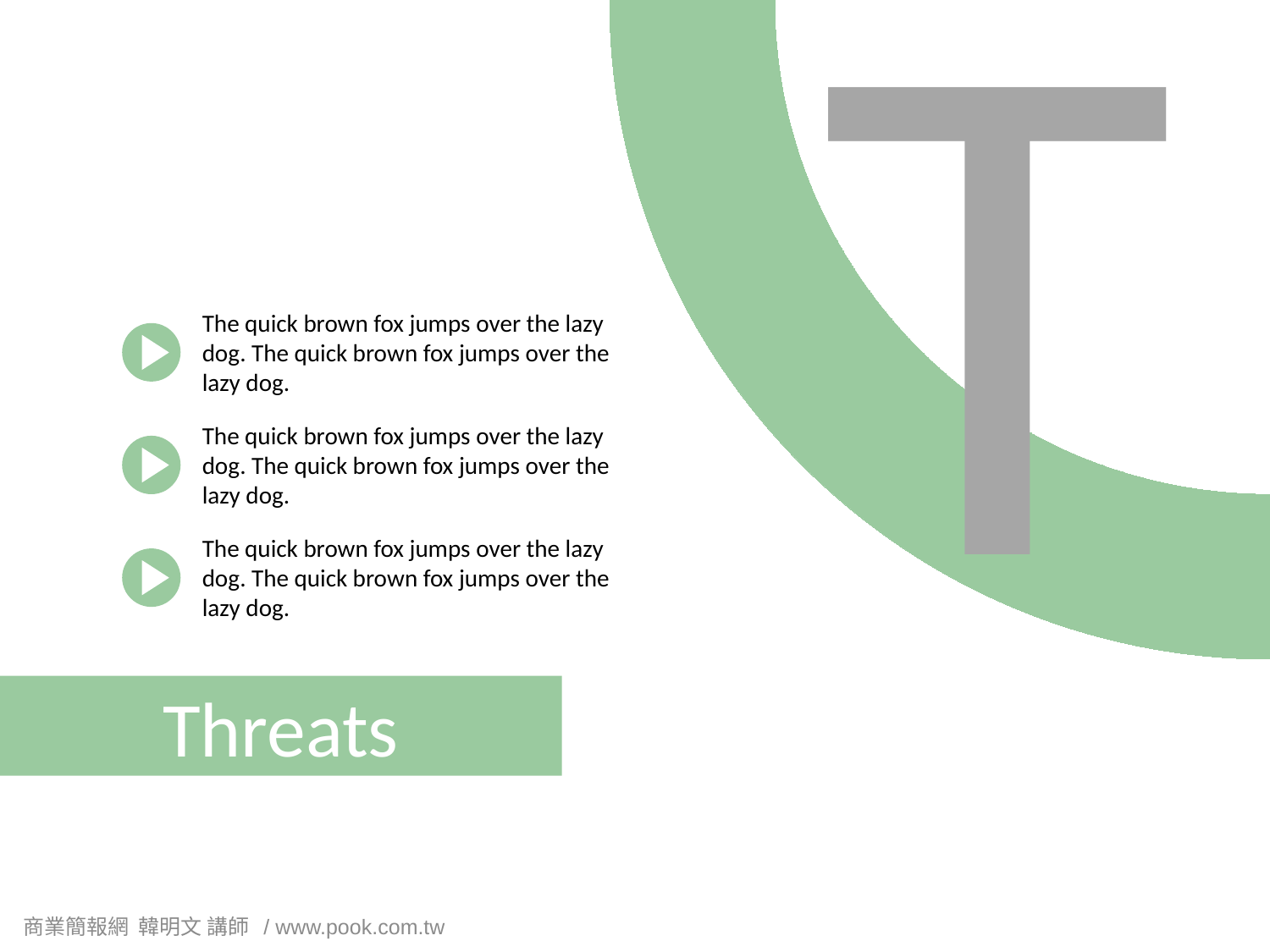

T
The quick brown fox jumps over the lazy dog. The quick brown fox jumps over the lazy dog.

The quick brown fox jumps over the lazy dog. The quick brown fox jumps over the lazy dog.

The quick brown fox jumps over the lazy dog. The quick brown fox jumps over the lazy dog.

Threats
商業簡報網  韓明文 講師  / www.pook.com.tw